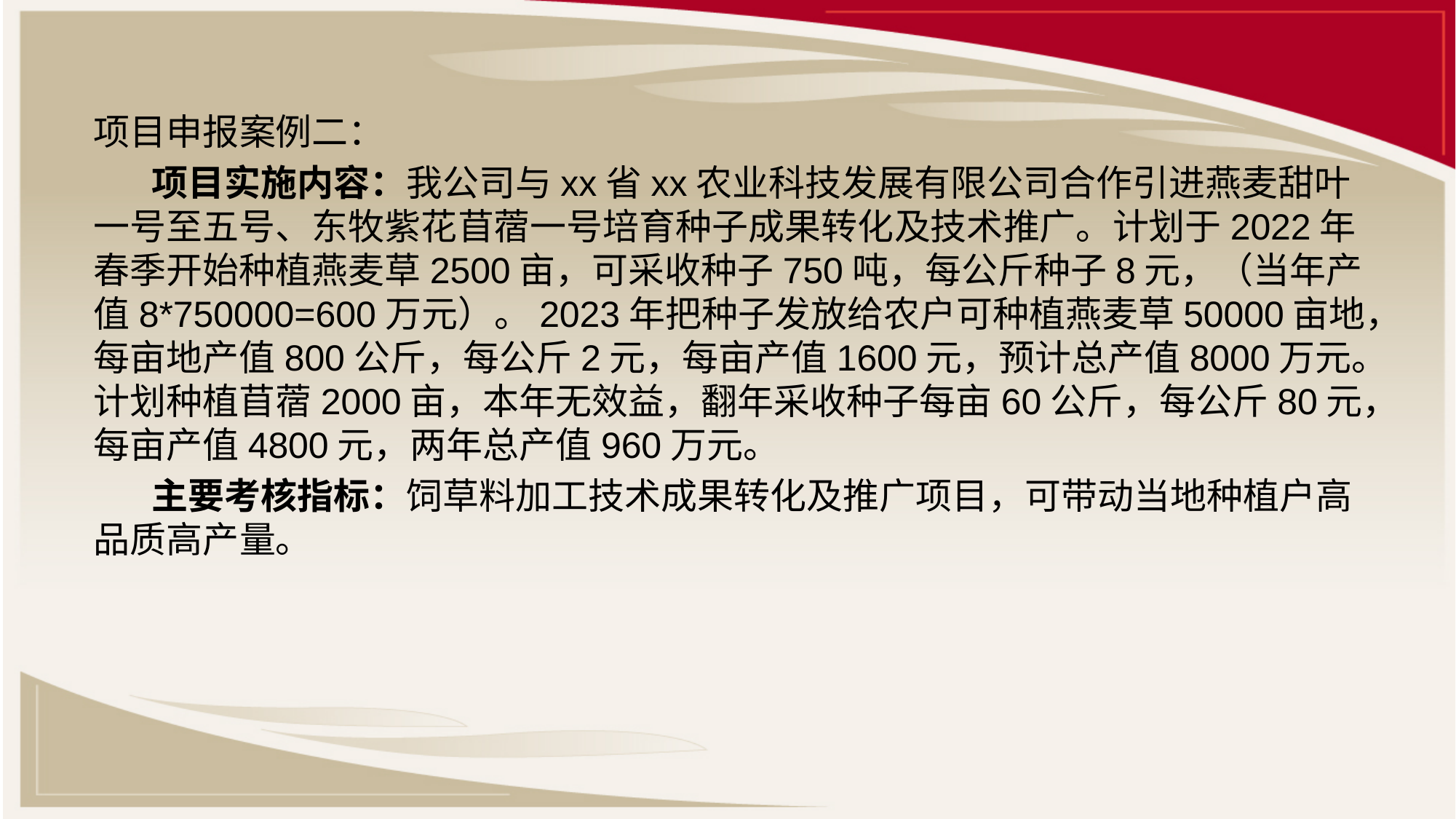

项目申报案例二：
      项目实施内容：我公司与xx省xx农业科技发展有限公司合作引进燕麦甜叶一号至五号、东牧紫花苜蓿一号培育种子成果转化及技术推广。计划于2022年春季开始种植燕麦草2500亩，可采收种子750吨，每公斤种子8元，（当年产值8*750000=600万元）。2023年把种子发放给农户可种植燕麦草50000亩地，每亩地产值800公斤，每公斤2元，每亩产值1600元，预计总产值8000万元。计划种植苜蓿2000亩，本年无效益，翻年采收种子每亩60公斤，每公斤80元，每亩产值4800元，两年总产值960万元。
      主要考核指标：饲草料加工技术成果转化及推广项目，可带动当地种植户高品质高产量。